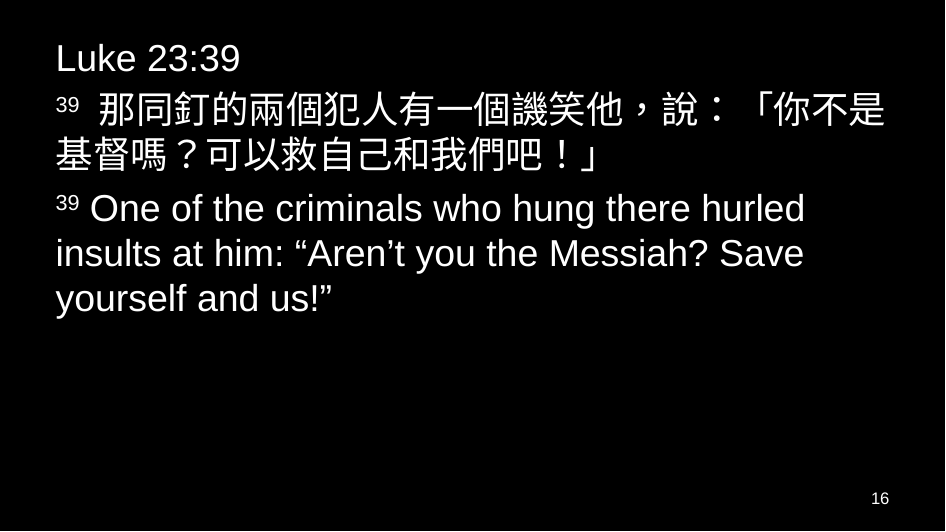

Luke 23:39
39 那同釘的兩個犯人有一個譏笑他，說：「你不是基督嗎？可以救自己和我們吧！」
39 One of the criminals who hung there hurled insults at him: “Aren’t you the Messiah? Save yourself and us!”

16